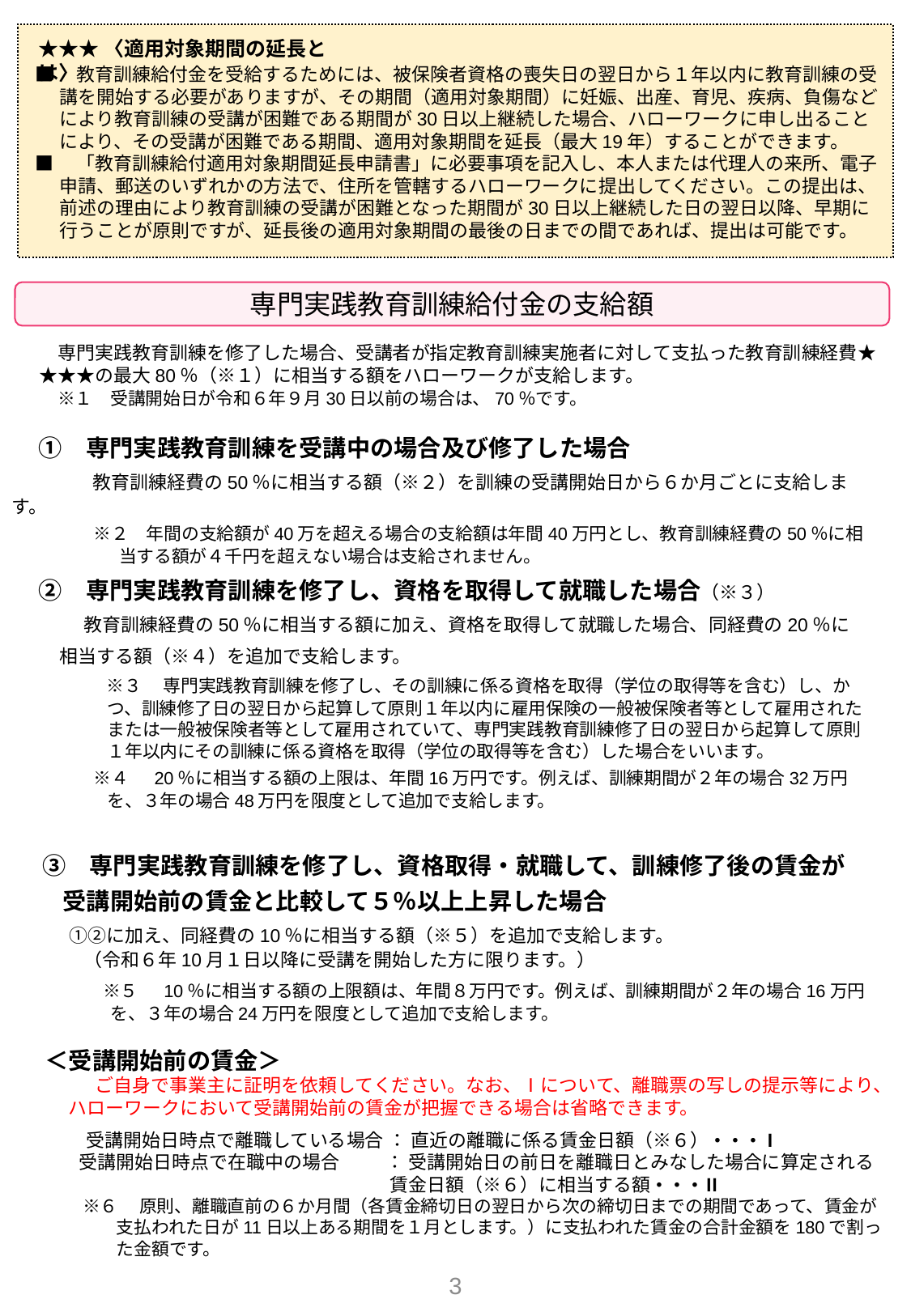

★★★〈適用対象期間の延長とは〉
■　教育訓練給付金を受給するためには、被保険者資格の喪失日の翌日から１年以内に教育訓練の受講を開始する必要がありますが、その期間（適用対象期間）に妊娠、出産、育児、疾病、負傷などにより教育訓練の受講が困難である期間が30日以上継続した場合、ハローワークに申し出ることにより、その受講が困難である期間、適用対象期間を延長（最大19年）することができます。
■　「教育訓練給付適用対象期間延長申請書」に必要事項を記入し、本人または代理人の来所、電子申請、郵送のいずれかの方法で、住所を管轄するハローワークに提出してください。この提出は、前述の理由により教育訓練の受講が困難となった期間が30日以上継続した日の翌日以降、早期に行うことが原則ですが、延長後の適用対象期間の最後の日までの間であれば、提出は可能です。
専門実践教育訓練給付金の支給額
　専門実践教育訓練を修了した場合、受講者が指定教育訓練実施者に対して支払った教育訓練経費★★★★の最大80％（※１）に相当する額をハローワークが支給します。
　※１　受講開始日が令和６年９月30日以前の場合は、70％です。
　①　専門実践教育訓練を受講中の場合及び修了した場合
　　　教育訓練経費の50％に相当する額（※２）を訓練の受講開始日から６か月ごとに支給します。
　　  ※２　年間の支給額が40万を超える場合の支給額は年間40万円とし、教育訓練経費の50％に相当する額が４千円を超えない場合は支給されません。
　②　専門実践教育訓練を修了し、資格を取得して就職した場合（※３）
　 　教育訓練経費の50％に相当する額に加え、資格を取得して就職した場合、同経費の20％に相当する額（※４）を追加で支給します。
　　　　※３　 専門実践教育訓練を修了し、その訓練に係る資格を取得（学位の取得等を含む）し、かつ、訓練修了日の翌日から起算して原則１年以内に雇用保険の一般被保険者等として雇用されたまたは一般被保険者等として雇用されていて、専門実践教育訓練修了日の翌日から起算して原則１年以内にその訓練に係る資格を取得（学位の取得等を含む）した場合をいいます。
　　　  ※４　 20％に相当する額の上限は、年間16万円です。例えば、訓練期間が２年の場合32万円を、３年の場合48万円を限度として追加で支給します。
　③　専門実践教育訓練を修了し、資格取得・就職して、訓練修了後の賃金が受講開始前の賃金と比較して５％以上上昇した場合
　     ①②に加え、同経費の10％に相当する額（※５）を追加で支給します。
　　　（令和６年10月１日以降に受講を開始した方に限ります。）
　　 　※５ 　10％に相当する額の上限額は、年間８万円です。例えば、訓練期間が２年の場合16万円を、３年の場合24万円を限度として追加で支給します。
＜受講開始前の賃金＞
　   　ご自身で事業主に証明を依頼してください。なお、Ⅰについて、離職票の写しの提示等により、ハローワークにおいて受講開始前の賃金が把握できる場合は省略できます。

　　 受講開始日時点で離職している場合 ： 直近の離職に係る賃金日額（※６）・・・Ⅰ
　 受講開始日時点で在職中の場合　　  ： 受講開始日の前日を離職日とみなした場合に算定される賃金日額（※６）に相当する額・・・Ⅱ
　  ※６　 原則、離職直前の６か月間（各賃金締切日の翌日から次の締切日までの期間であって、賃金が支払われた日が11日以上ある期間を１月とします。）に支払われた賃金の合計金額を180で割った金額です。
3